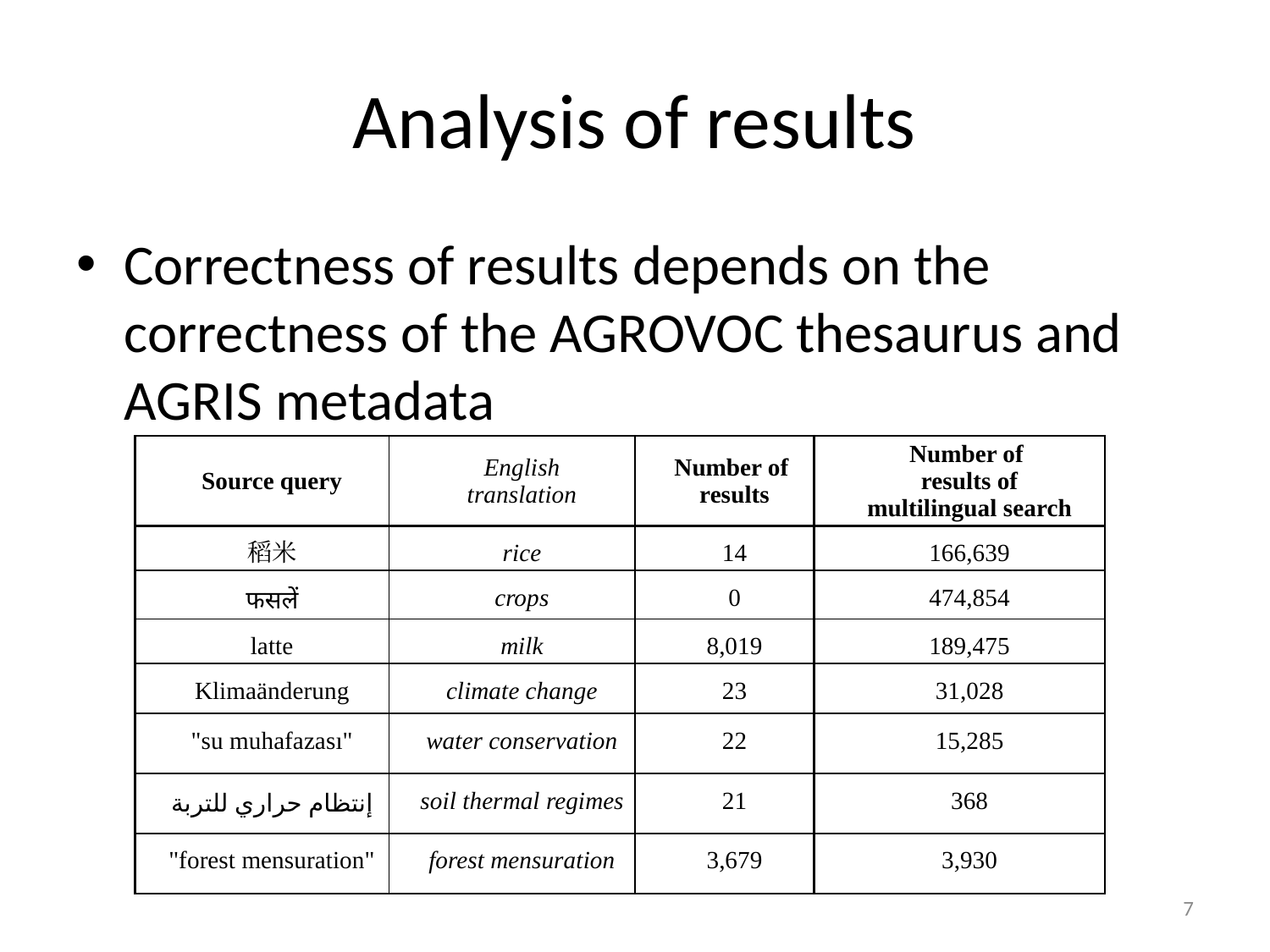

# Analysis of results
Correctness of results depends on the correctness of the AGROVOC thesaurus and AGRIS metadata

| Source query | English translation | Number of results | Number of results of multilingual search |
| --- | --- | --- | --- |
| 稻米 | rice | 14 | 166,639 |
| फसलें | crops | 0 | 474,854 |
| latte | milk | 8,019 | 189,475 |
| Klimaänderung | climate change | 23 | 31,028 |
| "su muhafazası" | water conservation | 22 | 15,285 |
| إنتظام حراري للتربة | soil thermal regimes | 21 | 368 |
| "forest mensuration" | forest mensuration | 3,679 | 3,930 |
7